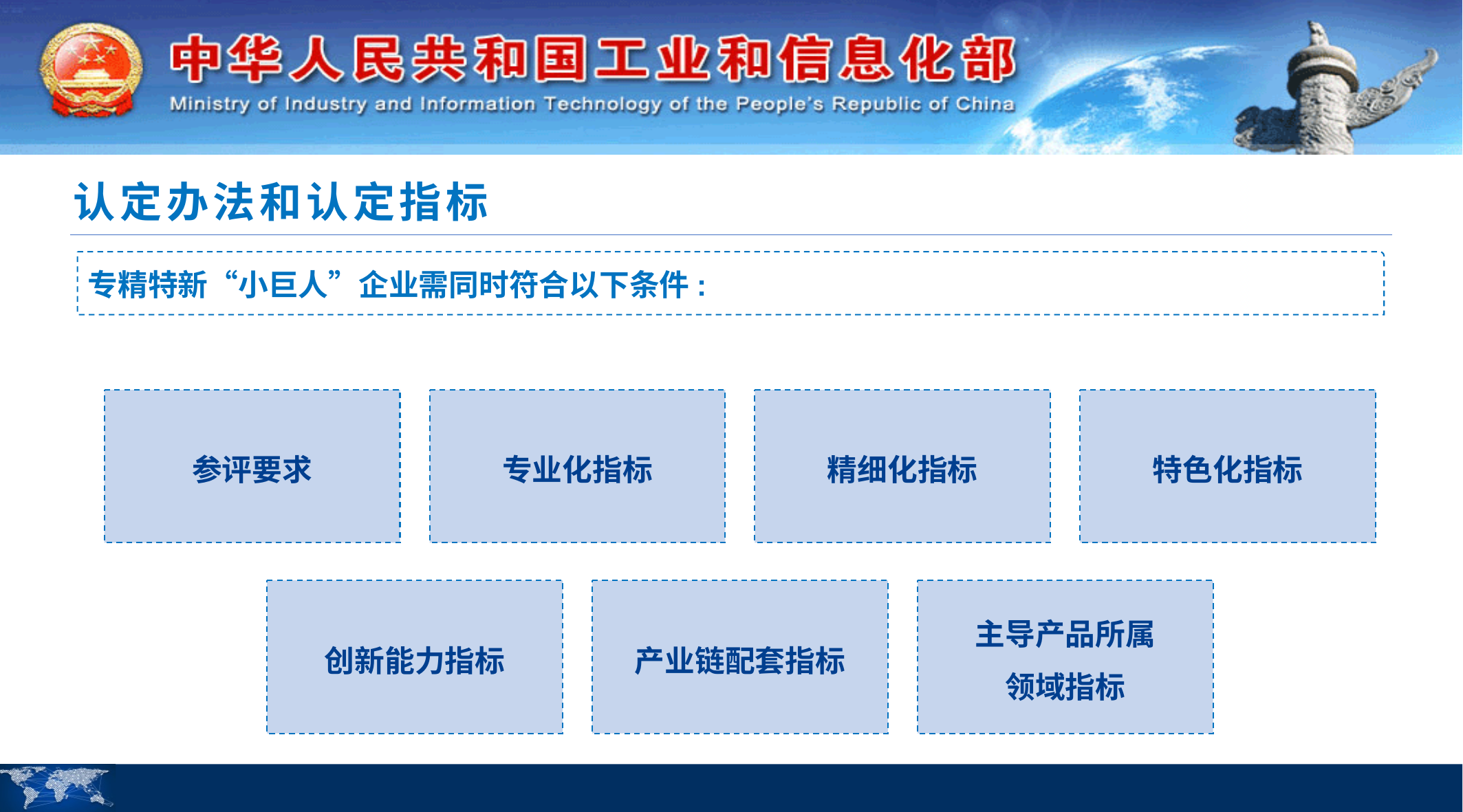

认定办法和认定指标

专精特新“小巨人”企业需同时符合以下条件:
参评要求
专业化指标
精细化指标
特色化指标
创新能力指标
产业链配套指标
主导产品所属
领域指标
6